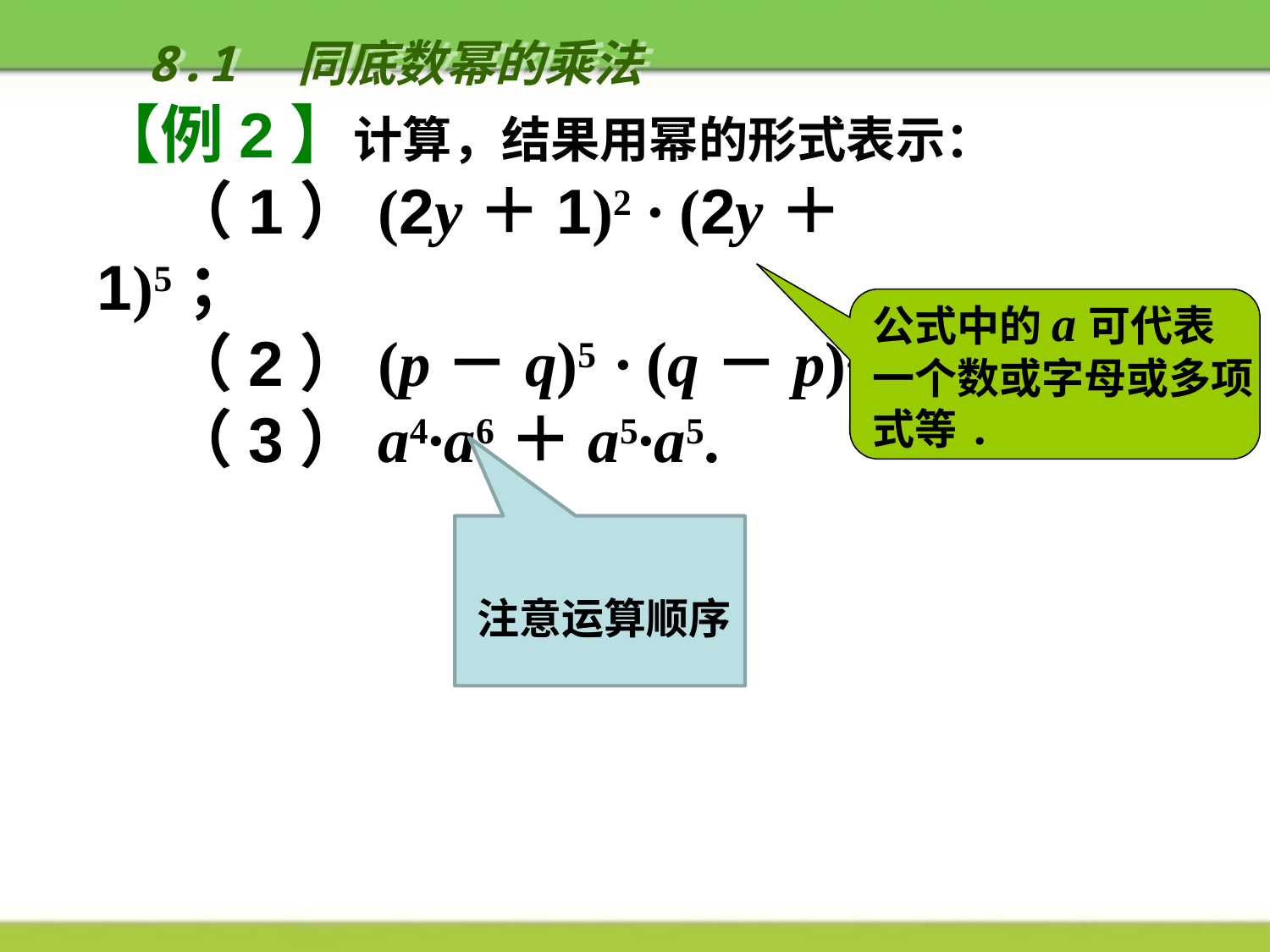

8.1　同底数幂的乘法
【例2】计算，结果用幂的形式表示：
    （1）(2y＋1)2 · (2y＋1)5；
    （2）(p－q)5  · (q－p)2;
    （3）a4·a6＋a5·a5.

公式中的a可代表一个数或字母或多项式等.

注意运算顺序